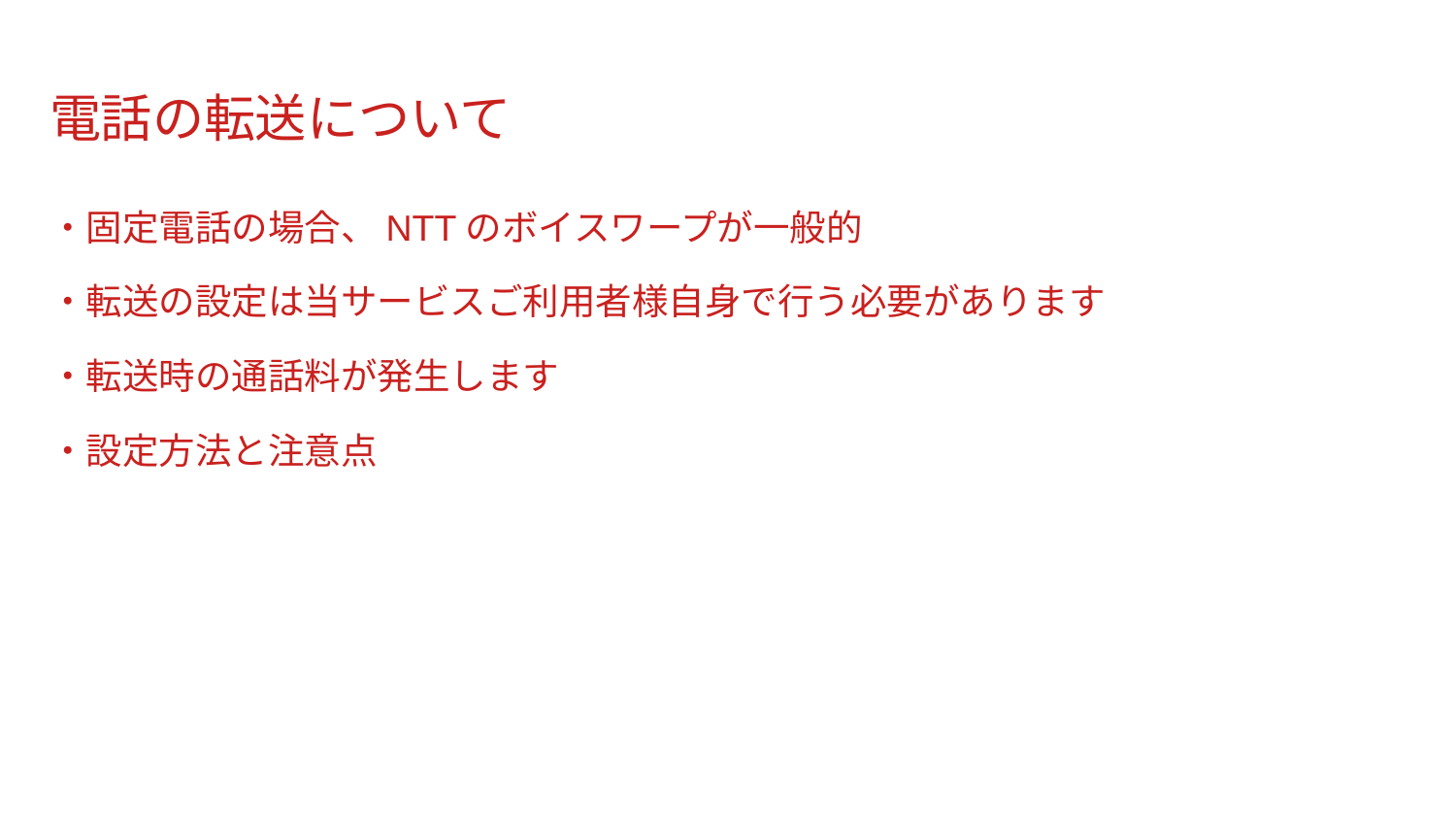

# 電話の転送について
・固定電話の場合、NTTのボイスワープが一般的
・転送の設定は当サービスご利用者様自身で行う必要があります
・転送時の通話料が発生します
・設定方法と注意点